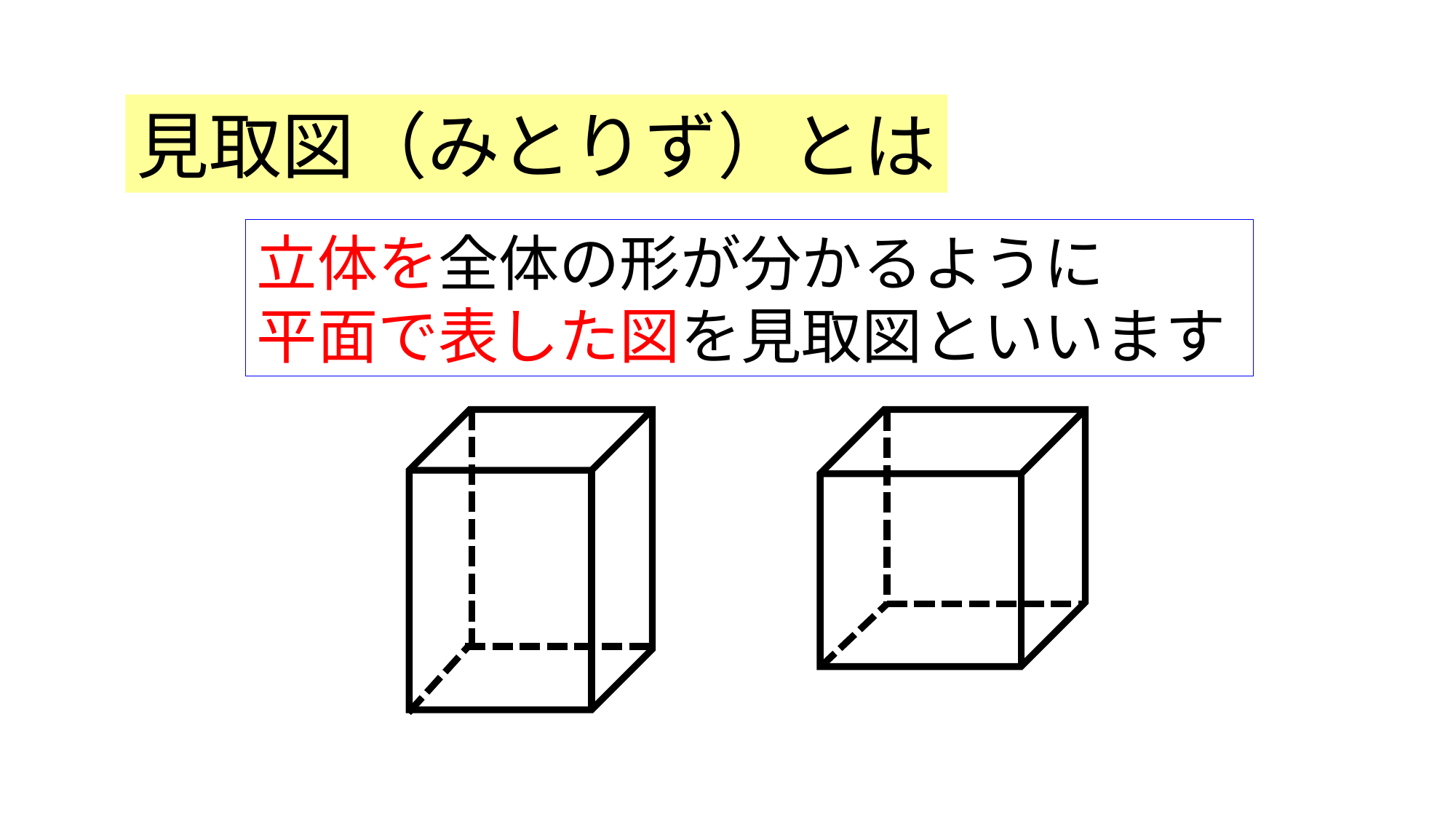

見取図（みとりず）とは
立体を全体の形が分かるように
平面で表した図を見取図といいます